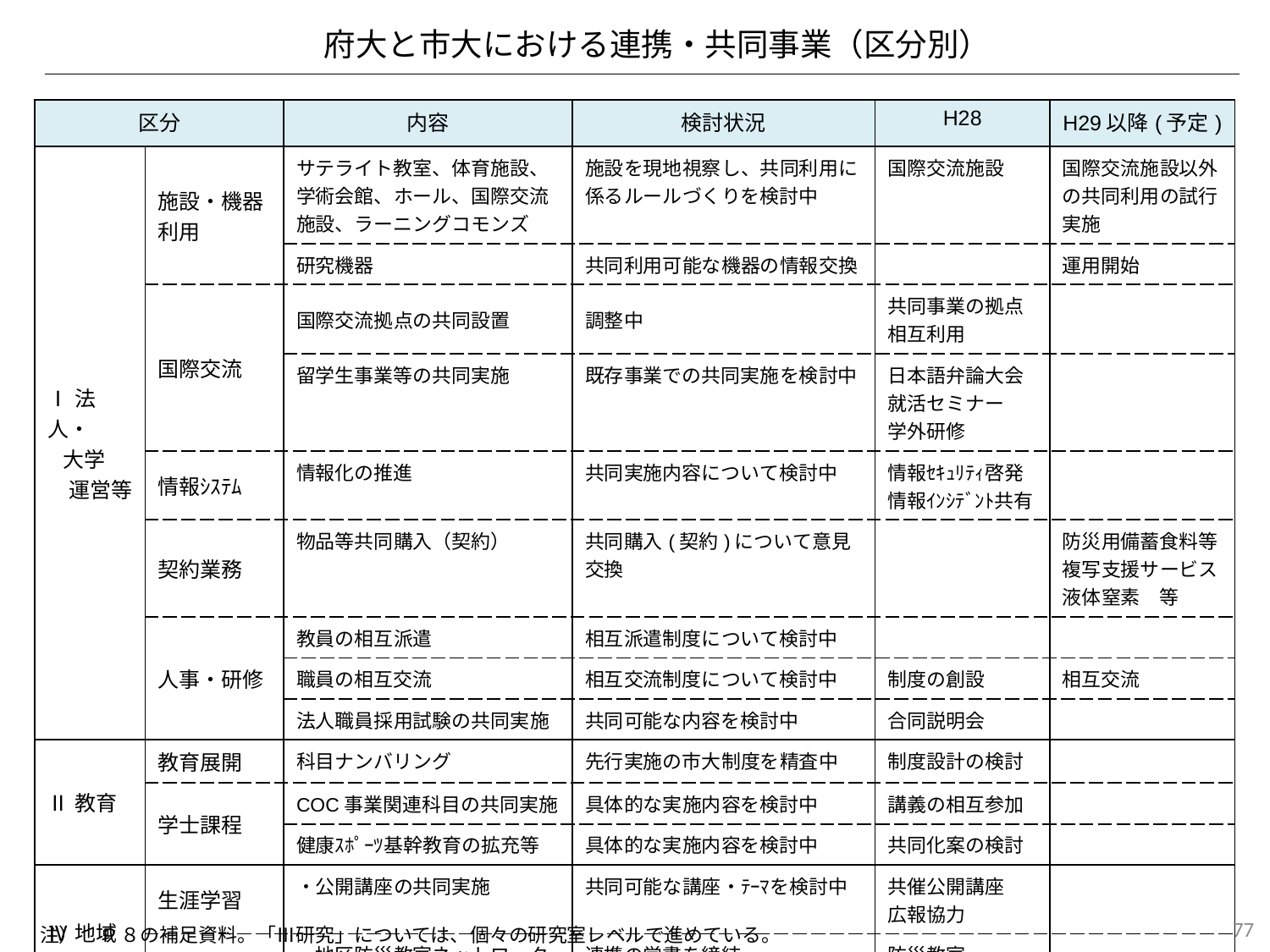

府大と市大における連携・共同事業（区分別）
| 区分 |  | 内容 | 検討状況 | H28 | H29以降(予定) |
| --- | --- | --- | --- | --- | --- |
| Ⅰ法人・ 大学 　運営等 | 施設・機器 利用 | サテライト教室、体育施設、 学術会館、ホール、国際交流施設、ラーニングコモンズ | 施設を現地視察し、共同利用に係るルールづくりを検討中 | 国際交流施設 | 国際交流施設以外の共同利用の試行実施 |
|  |  | 研究機器 | 共同利用可能な機器の情報交換 |  | 運用開始 |
|  | 国際交流 | 国際交流拠点の共同設置 | 調整中 | 共同事業の拠点相互利用 |  |
|  |  | 留学生事業等の共同実施 | 既存事業での共同実施を検討中 | 日本語弁論大会 就活セミナー 学外研修 |  |
|  | 情報ｼｽﾃﾑ | 情報化の推進 | 共同実施内容について検討中 | 情報ｾｷｭﾘﾃｨ啓発 情報ｲﾝｼﾃﾞﾝﾄ共有 |  |
|  | 契約業務 | 物品等共同購入（契約） | 共同購入(契約)について意見交換 |  | 防災用備蓄食料等 複写支援サービス 液体窒素　等 |
|  | 人事・研修 | 教員の相互派遣 | 相互派遣制度について検討中 |  |  |
|  |  | 職員の相互交流 | 相互交流制度について検討中 | 制度の創設 | 相互交流 |
|  |  | 法人職員採用試験の共同実施 | 共同可能な内容を検討中 | 合同説明会 |  |
| Ⅱ教育 | 教育展開 | 科目ナンバリング | 先行実施の市大制度を精査中 | 制度設計の検討 |  |
|  | 学士課程 | COC事業関連科目の共同実施 | 具体的な実施内容を検討中 | 講義の相互参加 |  |
|  |  | 健康ｽﾎﾟｰﾂ基幹教育の拡充等 | 具体的な実施内容を検討中 | 共同化案の検討 |  |
| Ⅳ地域 貢献 | 生涯学習 | ・公開講座の共同実施 | 共同可能な講座・ﾃｰﾏを検討中 | 共催公開講座 広報協力 |  |
|  | 産学官連携 | ・地区防災教室ネットワーク事業 | 連携の覚書を締結 | 防災教室 ワークショップ フォーラム　等 |  |
77
注）　P８の補足資料。「Ⅲ研究」については、個々の研究室レベルで進めている。